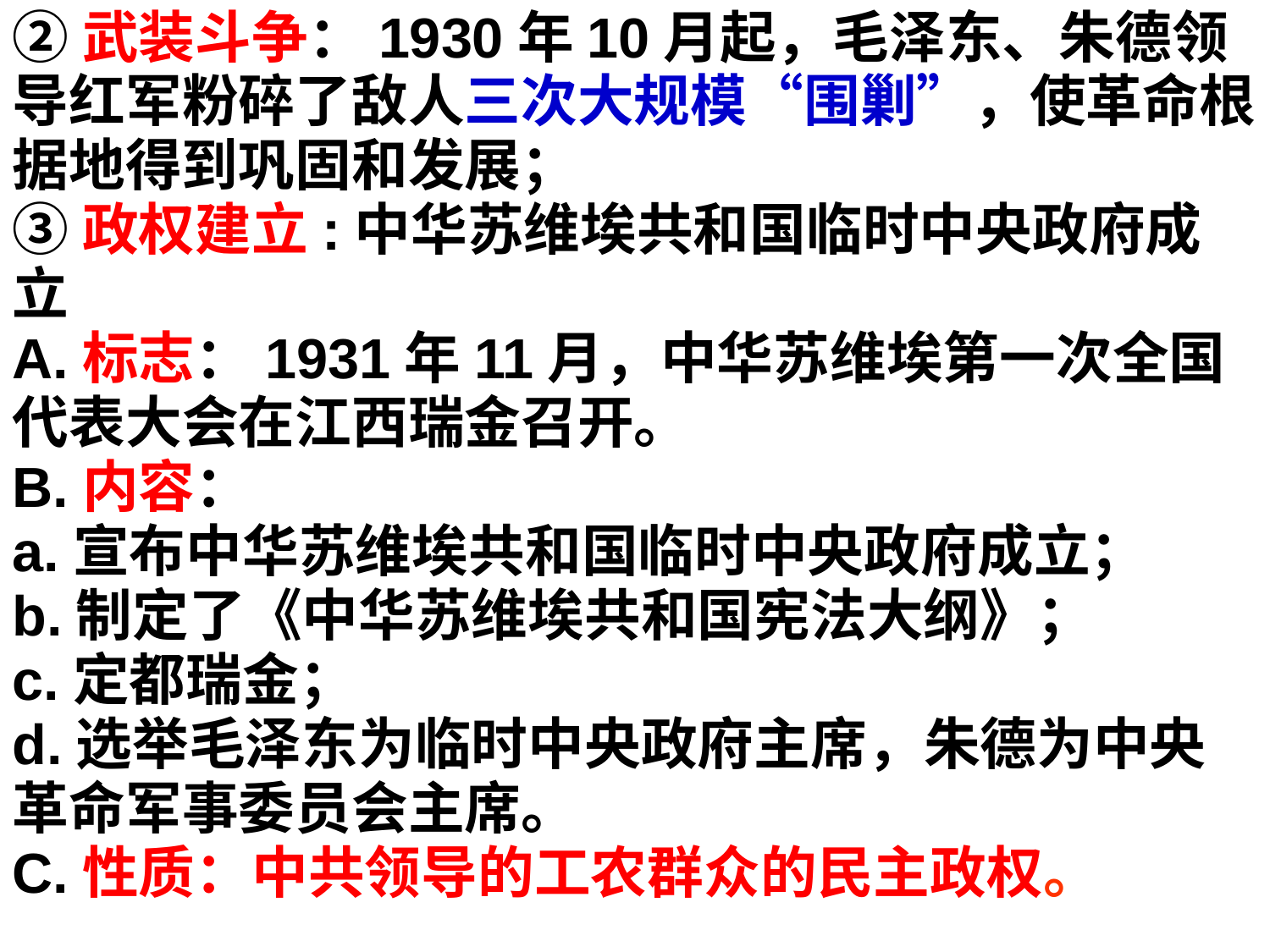

②武装斗争：1930年10月起，毛泽东、朱德领导红军粉碎了敌人三次大规模“围剿”，使革命根据地得到巩固和发展；
③政权建立:中华苏维埃共和国临时中央政府成立
A.标志：1931年11月，中华苏维埃第一次全国代表大会在江西瑞金召开。
B.内容：
a.宣布中华苏维埃共和国临时中央政府成立；
b.制定了《中华苏维埃共和国宪法大纲》；
c.定都瑞金；
d.选举毛泽东为临时中央政府主席，朱德为中央革命军事委员会主席。
C.性质：中共领导的工农群众的民主政权。
D.意义：标志国共两党政权对峙局面形成。